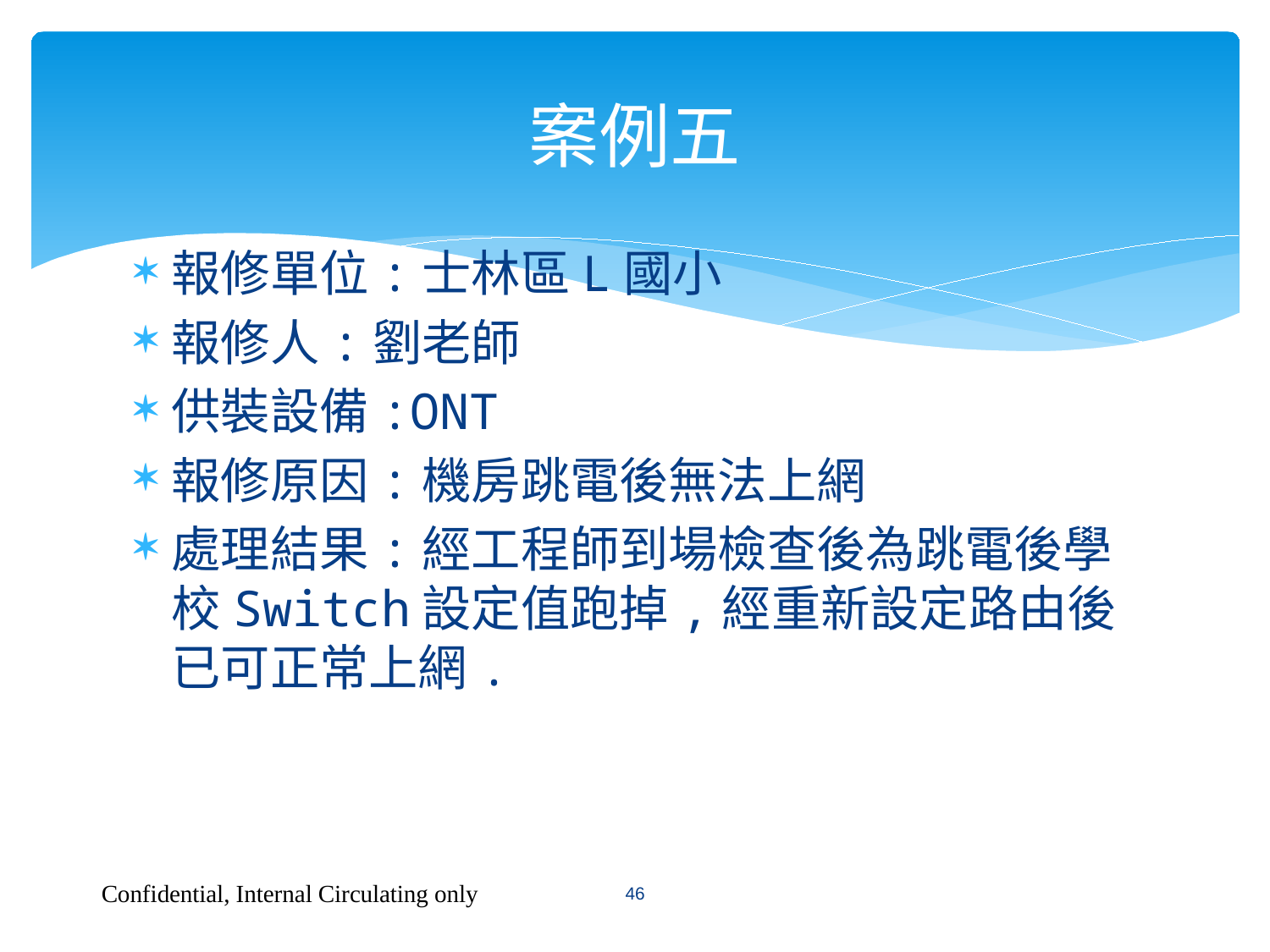

# 案例五
報修單位:士林區L國小
報修人:劉老師
供裝設備:ONT
報修原因:機房跳電後無法上網
處理結果:經工程師到場檢查後為跳電後學校Switch設定值跑掉,經重新設定路由後已可正常上網.
Confidential, Internal Circulating only
46